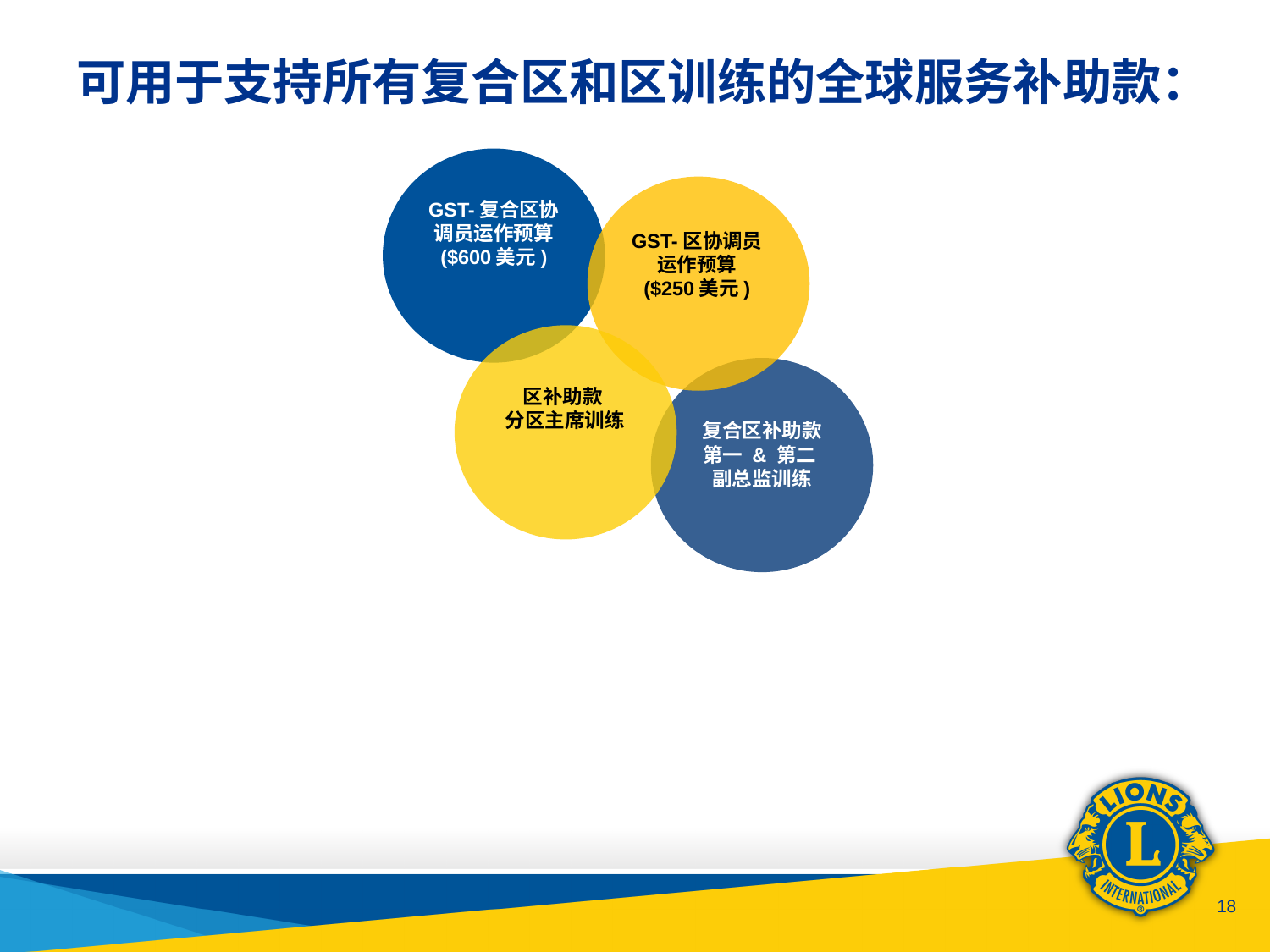

# 可用于支持所有复合区和区训练的全球服务补助款：

GST-复合区协调员运作预算 ($600美元)
GST-区协调员运作预算 ($250美元)

区补助款
分区主席训练
复合区补助款
第一 & 第二
副总监训练